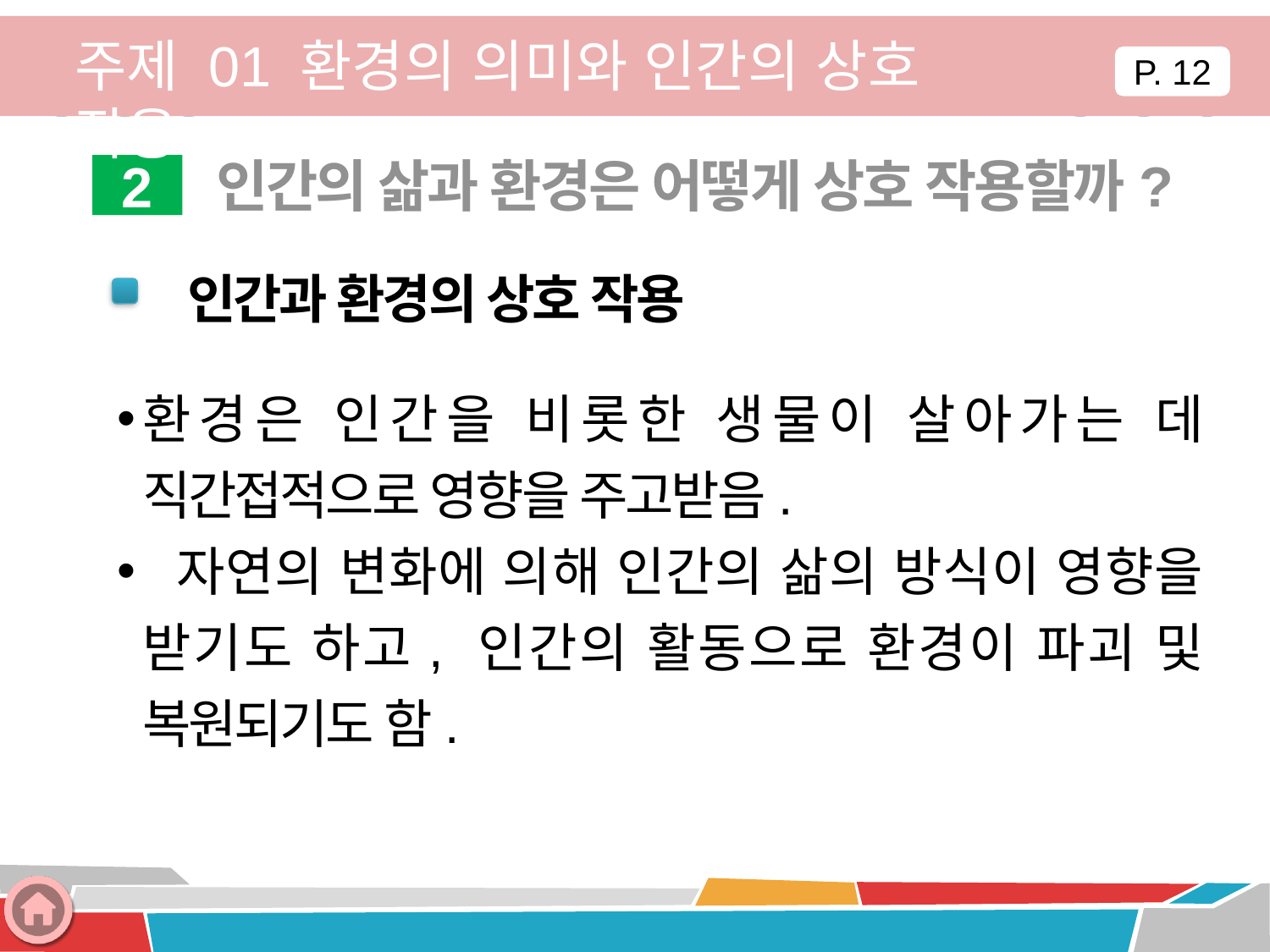

주제 01 환경의 의미와 인간의 상호 작용
P. 12
인간의 삶과 환경은 어떻게 상호 작용할까?
2
 인간과 환경의 상호 작용

환경은 인간을 비롯한 생물이 살아가는 데 직간접적으로 영향을 주고받음.
 자연의 변화에 의해 인간의 삶의 방식이 영향을 받기도 하고, 인간의 활동으로 환경이 파괴 및 복원되기도 함.